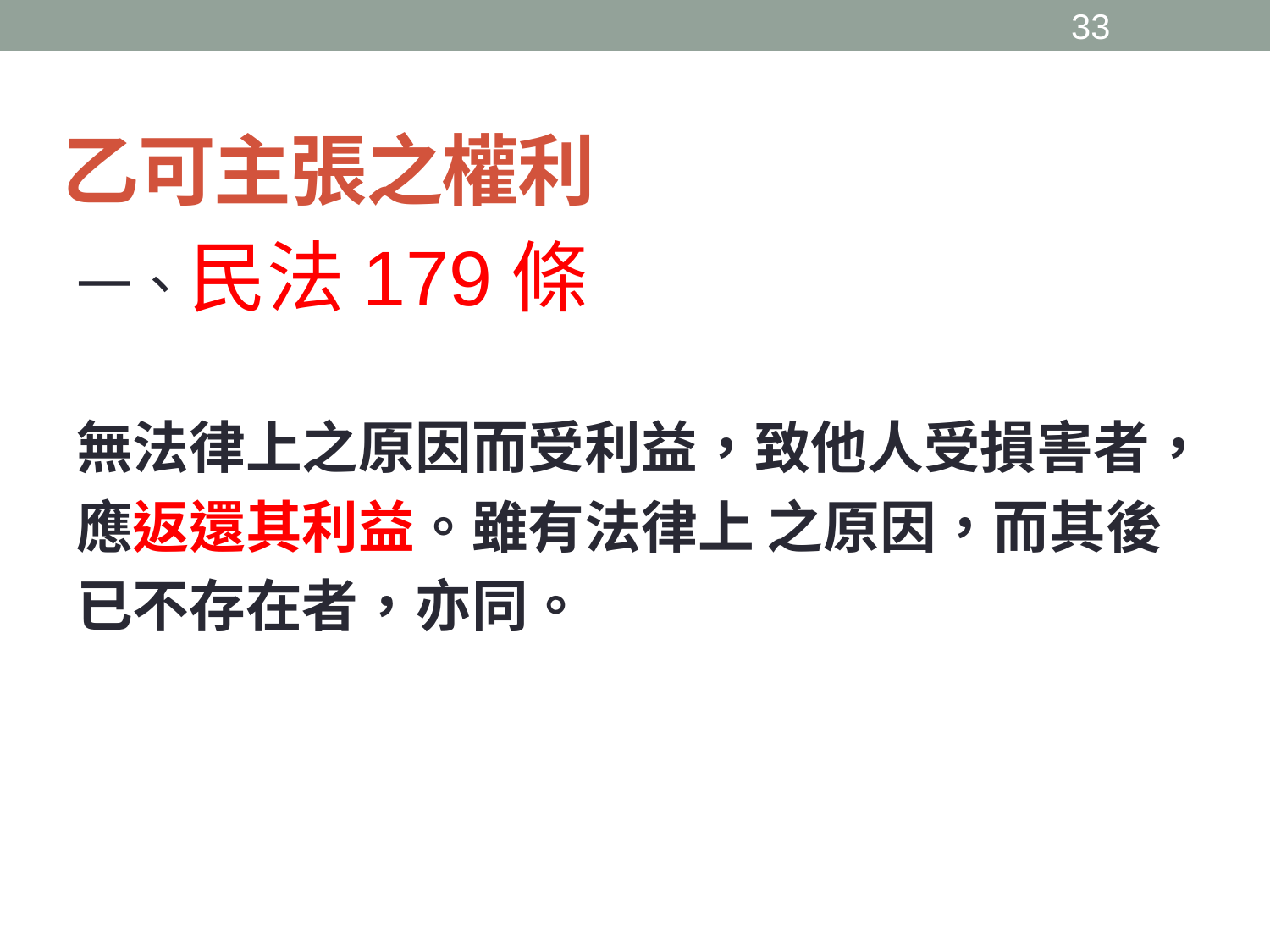

33
# 乙可主張之權利
一、民法179條

無法律上之原因而受利益，致他人受損害者，
應返還其利益。雖有法律上 之原因，而其後
已不存在者，亦同。